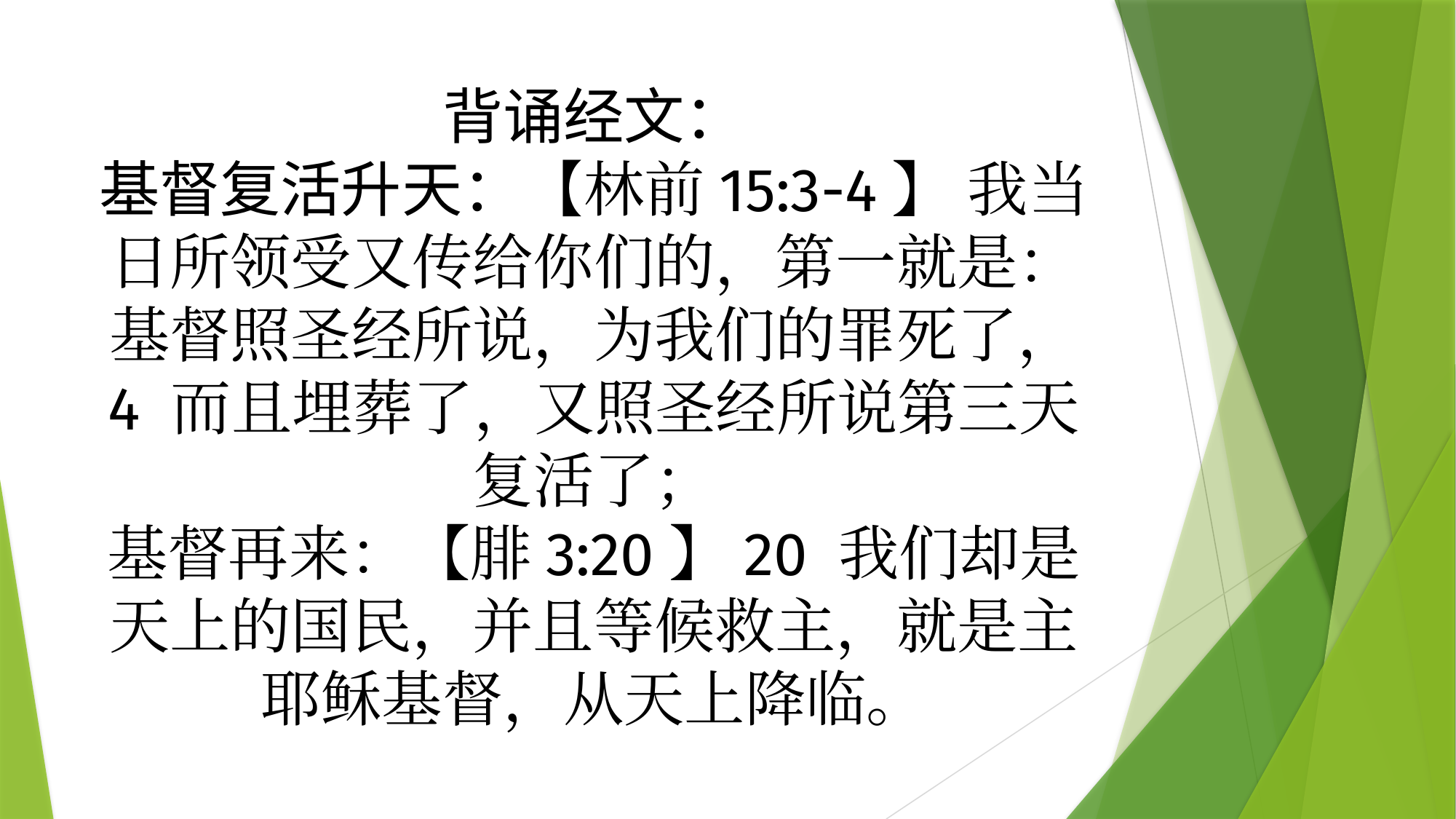

# 背诵经文： 基督复活升天：【林前15:3-4】 我当日所领受又传给你们的，第一就是：基督照圣经所说，为我们的罪死了， 4 而且埋葬了，又照圣经所说第三天复活了； 基督再来：【腓3:20】20 我们却是天上的国民，并且等候救主，就是主耶稣基督，从天上降临。